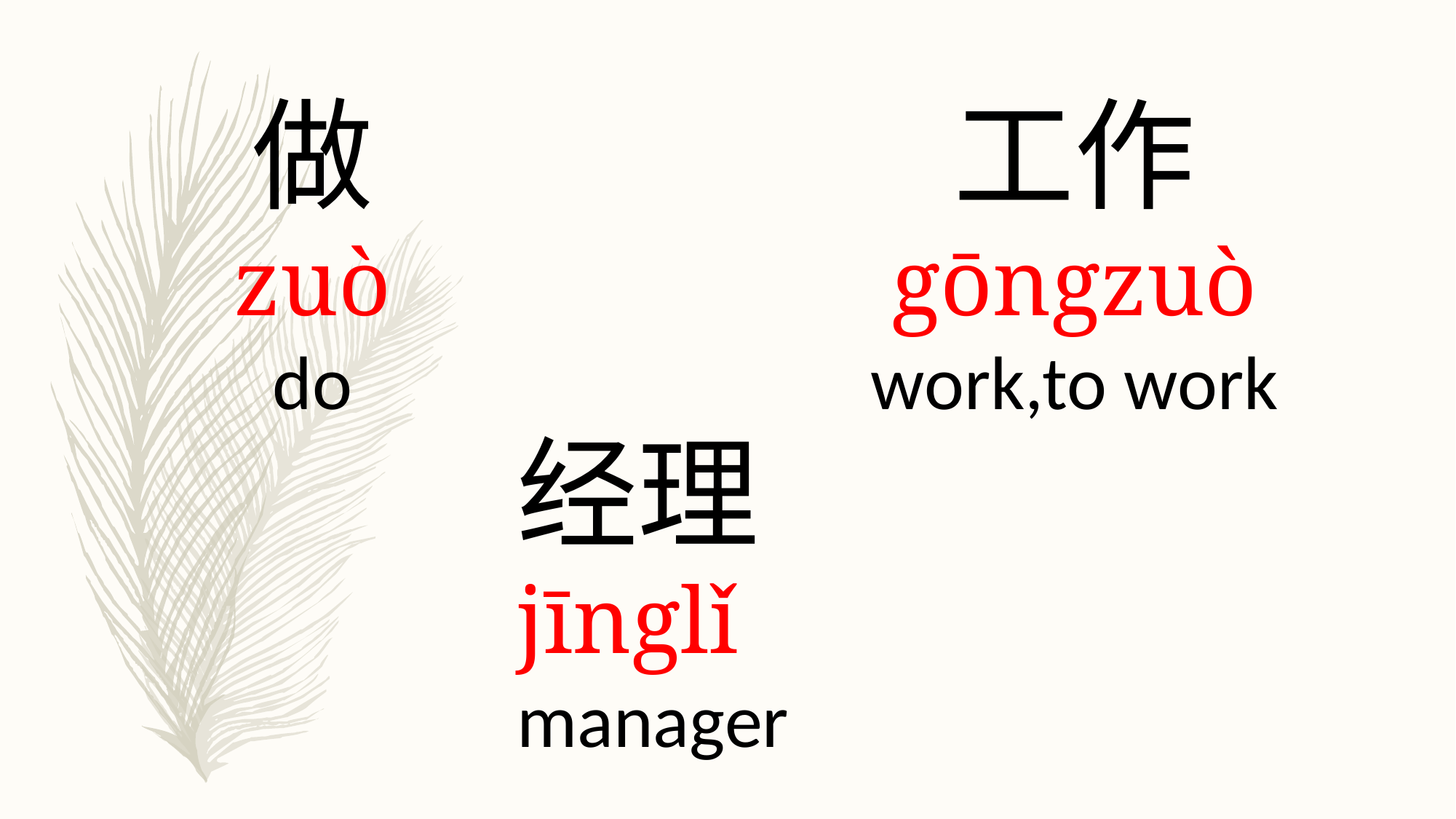

做
zuò
do
工作
gōngzuò
work,to work
经理
jīnglǐ
manager